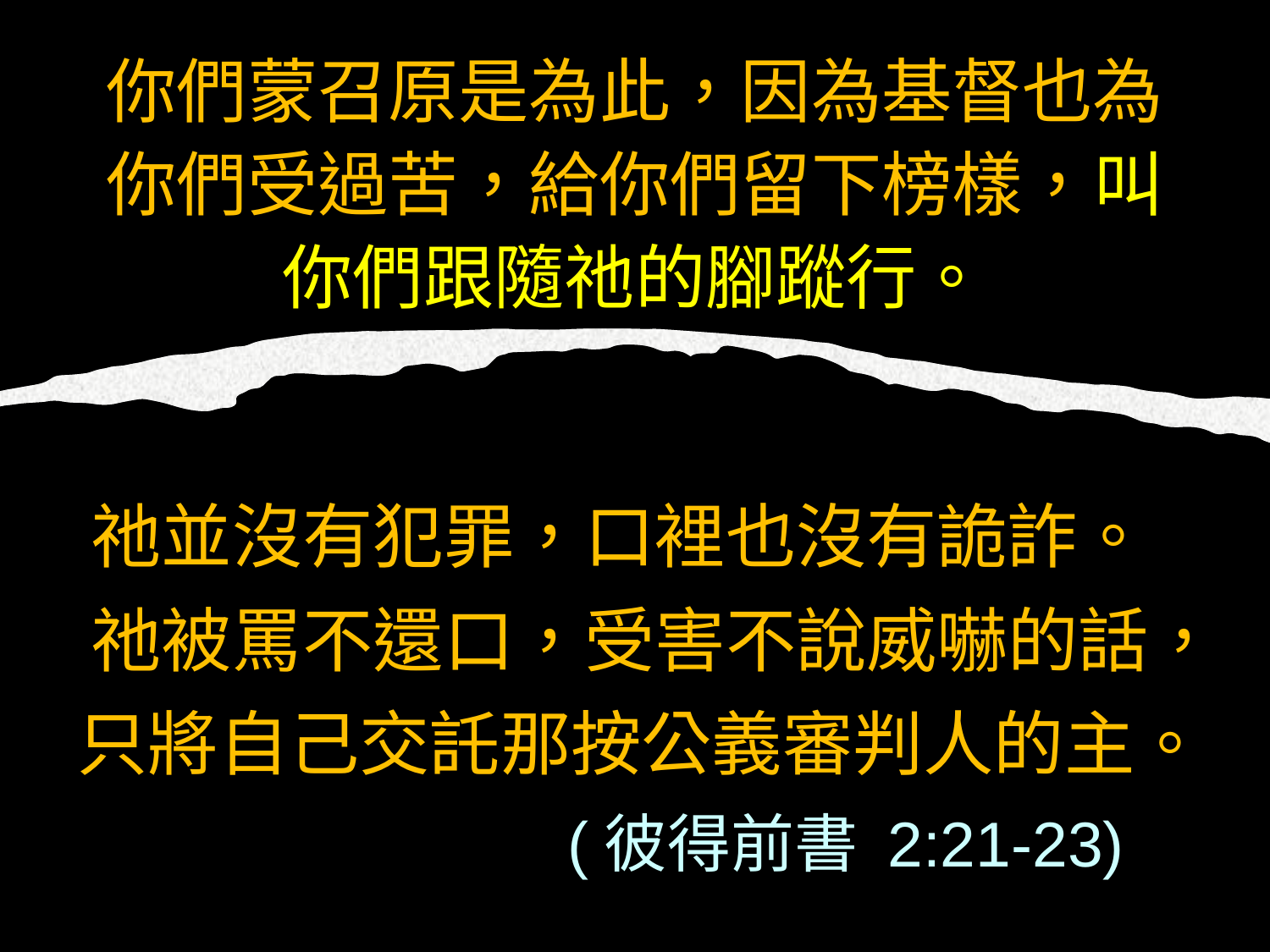

# 你們蒙召原是為此，因為基督也為你們受過苦，給你們留下榜樣，叫你們跟隨祂的腳蹤行。

祂並沒有犯罪，口裡也沒有詭詐。
祂被罵不還口，受害不說威嚇的話，
只將自己交託那按公義審判人的主。
(彼得前書 2:21-23)